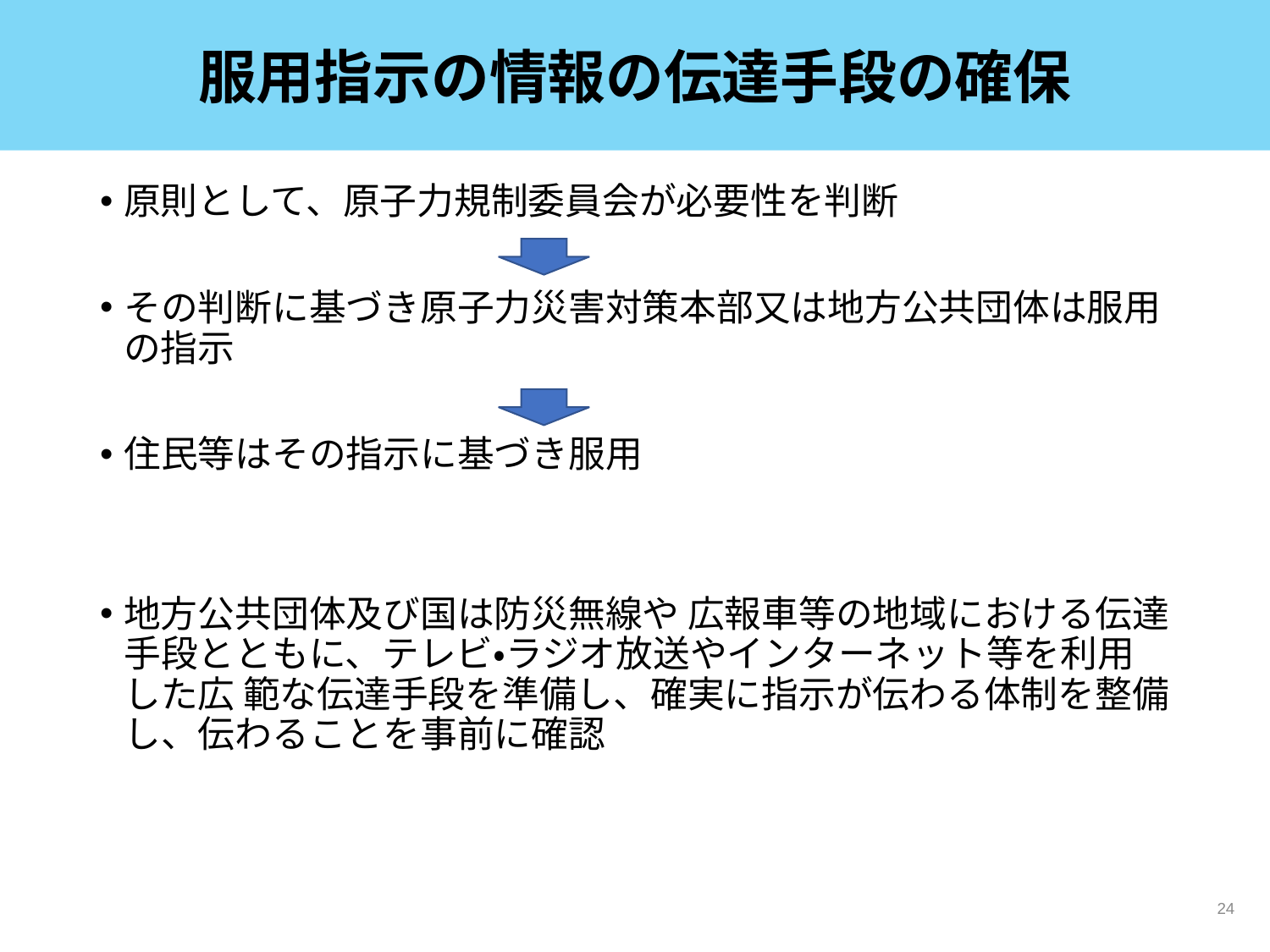

# 服用指示の情報の伝達手段の確保
原則として、原子力規制委員会が必要性を判断

その判断に基づき原子力災害対策本部又は地方公共団体は服用の指示

住民等はその指示に基づき服用

地方公共団体及び国は防災無線や 広報車等の地域における伝達手段とともに、テレビ・ラジオ放送やインターネット等を利用した広 範な伝達手段を準備し、確実に指示が伝わる体制を整備し、伝わることを事前に確認

24